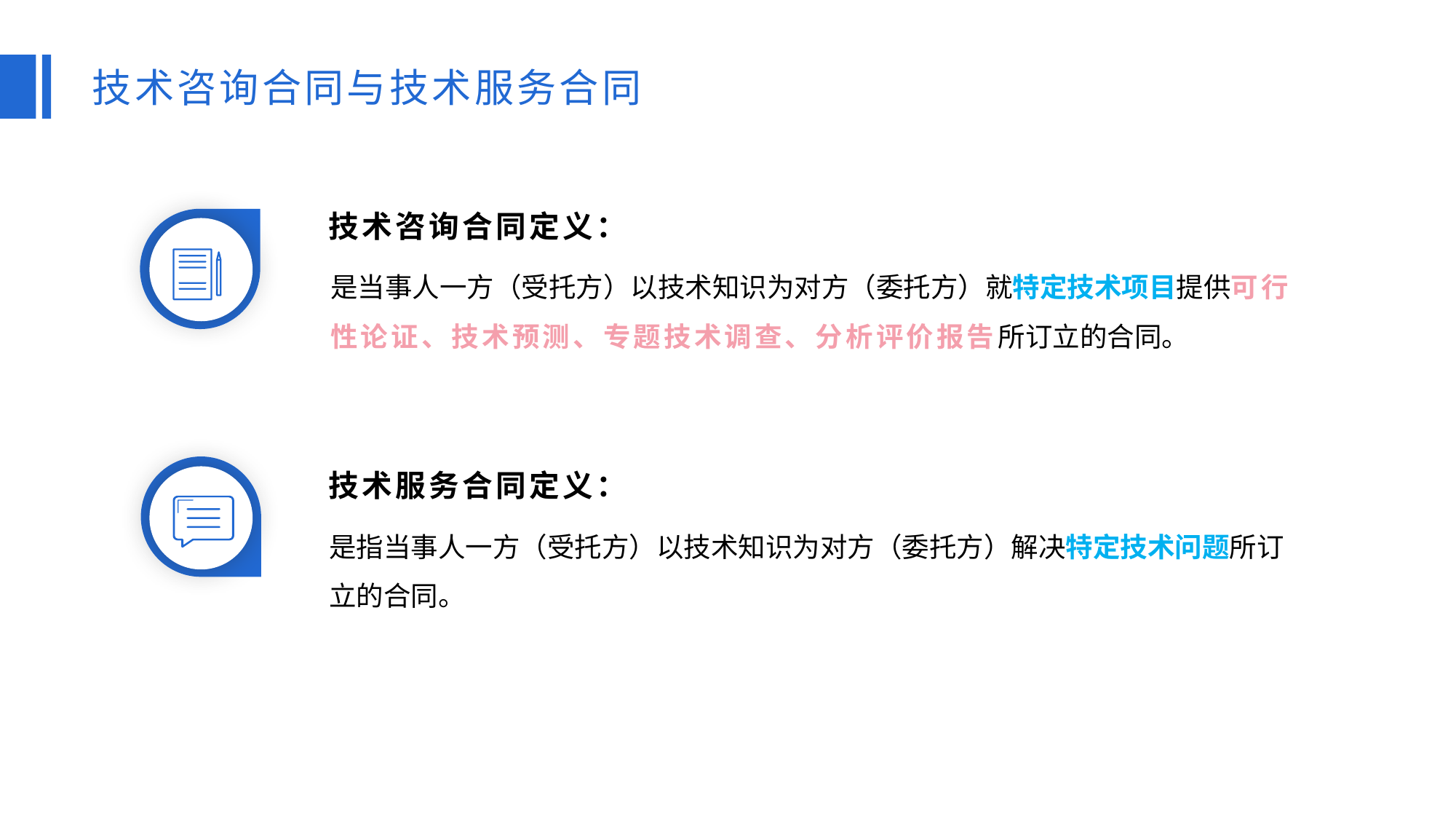

技术咨询合同与技术服务合同
技术咨询合同定义：

是当事人一方（受托方）以技术知识为对方（委托方）就特定技术项目提供可行性论证、技术预测、专题技术调查、分析评价报告所订立的合同。

技术服务合同定义：

是指当事人一方（受托方）以技术知识为对方（委托方）解决特定技术问题所订立的合同。